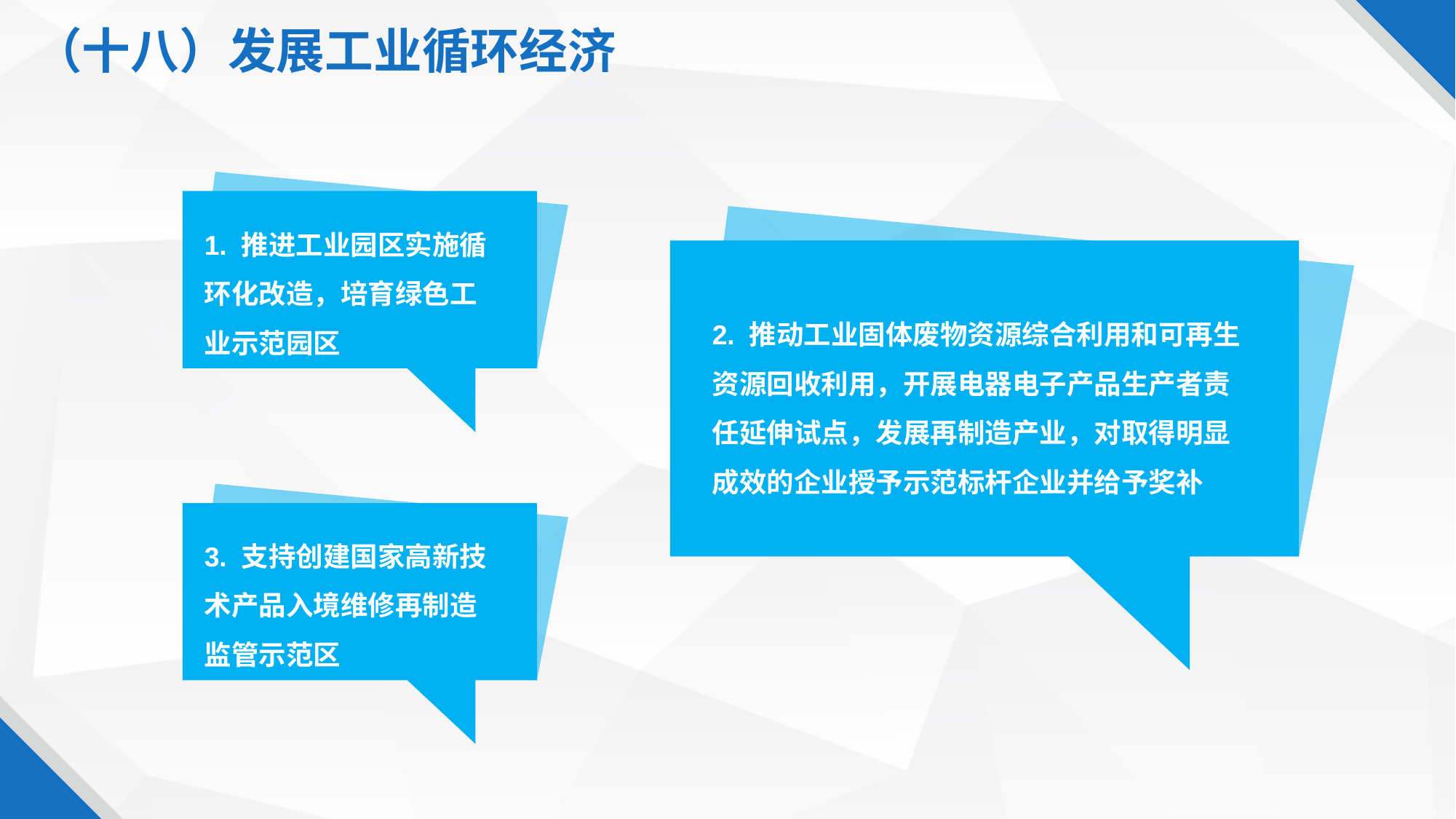

（十八）发展工业循环经济

1. 推进工业园区实施循环化改造，培育绿色工业示范园区

2. 推动工业固体废物资源综合利用和可再生资源回收利用，开展电器电子产品生产者责任延伸试点，发展再制造产业，对取得明显成效的企业授予示范标杆企业并给予奖补

3. 支持创建国家高新技术产品入境维修再制造监管示范区